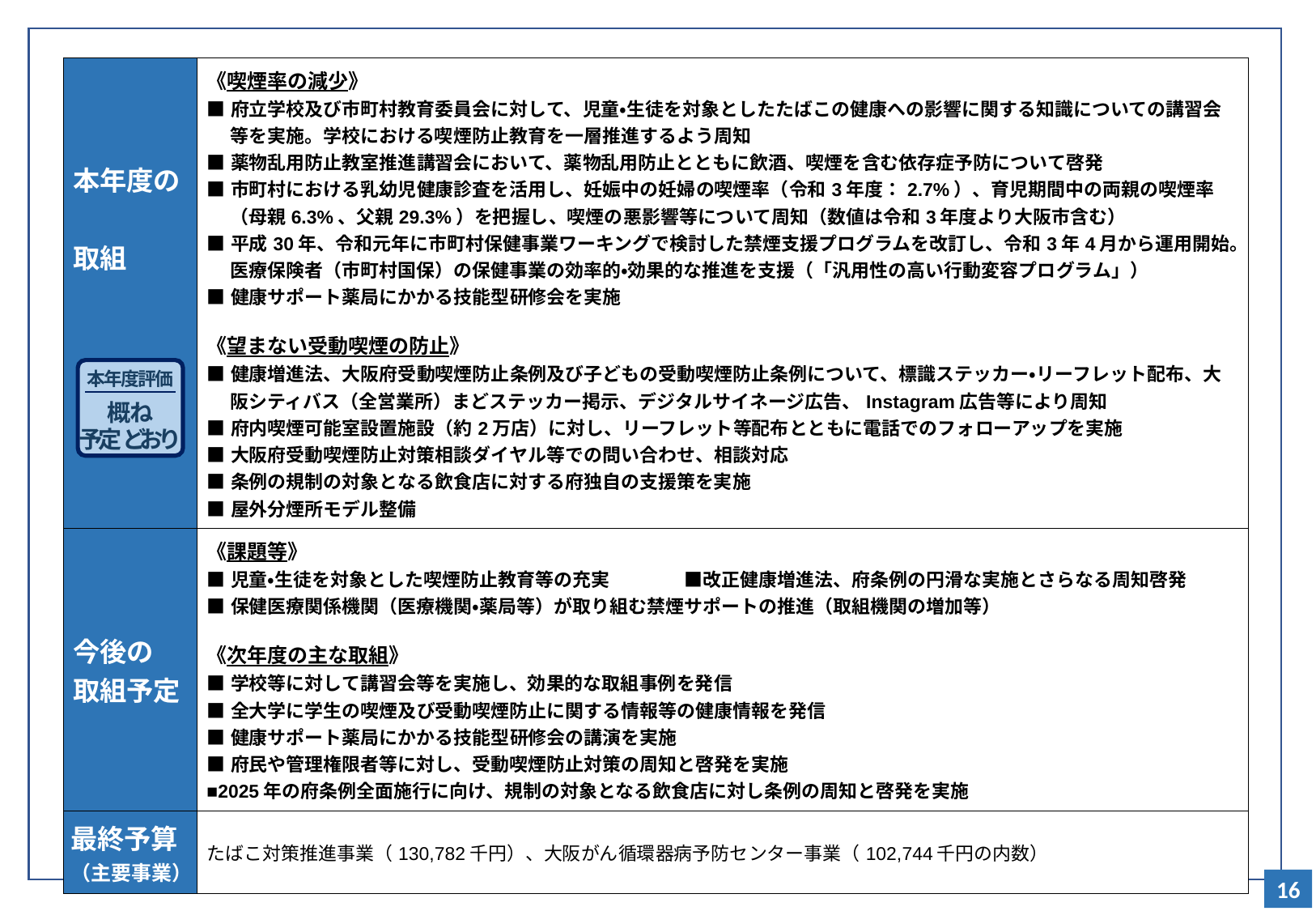

| 本年度の 取組 | 《喫煙率の減少》 ■府立学校及び市町村教育委員会に対して、児童・生徒を対象としたたばこの健康への影響に関する知識についての講習会等を実施。学校における喫煙防止教育を一層推進するよう周知 ■薬物乱用防止教室推進講習会において、薬物乱用防止とともに飲酒、喫煙を含む依存症予防について啓発 ■市町村における乳幼児健康診査を活用し、妊娠中の妊婦の喫煙率（令和3年度：2.7%）、育児期間中の両親の喫煙率（母親6.3%、父親29.3%）を把握し、喫煙の悪影響等について周知（数値は令和3年度より大阪市含む） ■平成30年、令和元年に市町村保健事業ワーキングで検討した禁煙支援プログラムを改訂し、令和3年4月から運用開始。医療保険者（市町村国保）の保健事業の効率的・効果的な推進を支援（「汎用性の高い行動変容プログラム」） ■健康サポート薬局にかかる技能型研修会を実施 《望まない受動喫煙の防止》 ■健康増進法、大阪府受動喫煙防止条例及び子どもの受動喫煙防止条例について、標識ステッカー・リーフレット配布、大阪シティバス（全営業所）まどステッカー掲示、デジタルサイネージ広告、Instagram広告等により周知 ■府内喫煙可能室設置施設（約2万店）に対し、リーフレット等配布とともに電話でのフォローアップを実施 ■大阪府受動喫煙防止対策相談ダイヤル等での問い合わせ、相談対応 ■条例の規制の対象となる飲食店に対する府独自の支援策を実施 ■屋外分煙所モデル整備 |
| --- | --- |
| 今後の 取組予定 | 《課題等》 ■児童・生徒を対象とした喫煙防止教育等の充実　　　　■改正健康増進法、府条例の円滑な実施とさらなる周知啓発 ■保健医療関係機関（医療機関・薬局等）が取り組む禁煙サポートの推進（取組機関の増加等） 《次年度の主な取組》 ■学校等に対して講習会等を実施し、効果的な取組事例を発信 ■全大学に学生の喫煙及び受動喫煙防止に関する情報等の健康情報を発信 ■健康サポート薬局にかかる技能型研修会の講演を実施 ■府民や管理権限者等に対し、受動喫煙防止対策の周知と啓発を実施 ■2025年の府条例全面施行に向け、規制の対象となる飲食店に対し条例の周知と啓発を実施 |
| 最終予算 （主要事業） | たばこ対策推進事業（130,782千円）、大阪がん循環器病予防センター事業（102,744千円の内数） |
本年度評価

概ね
予定どおり
16